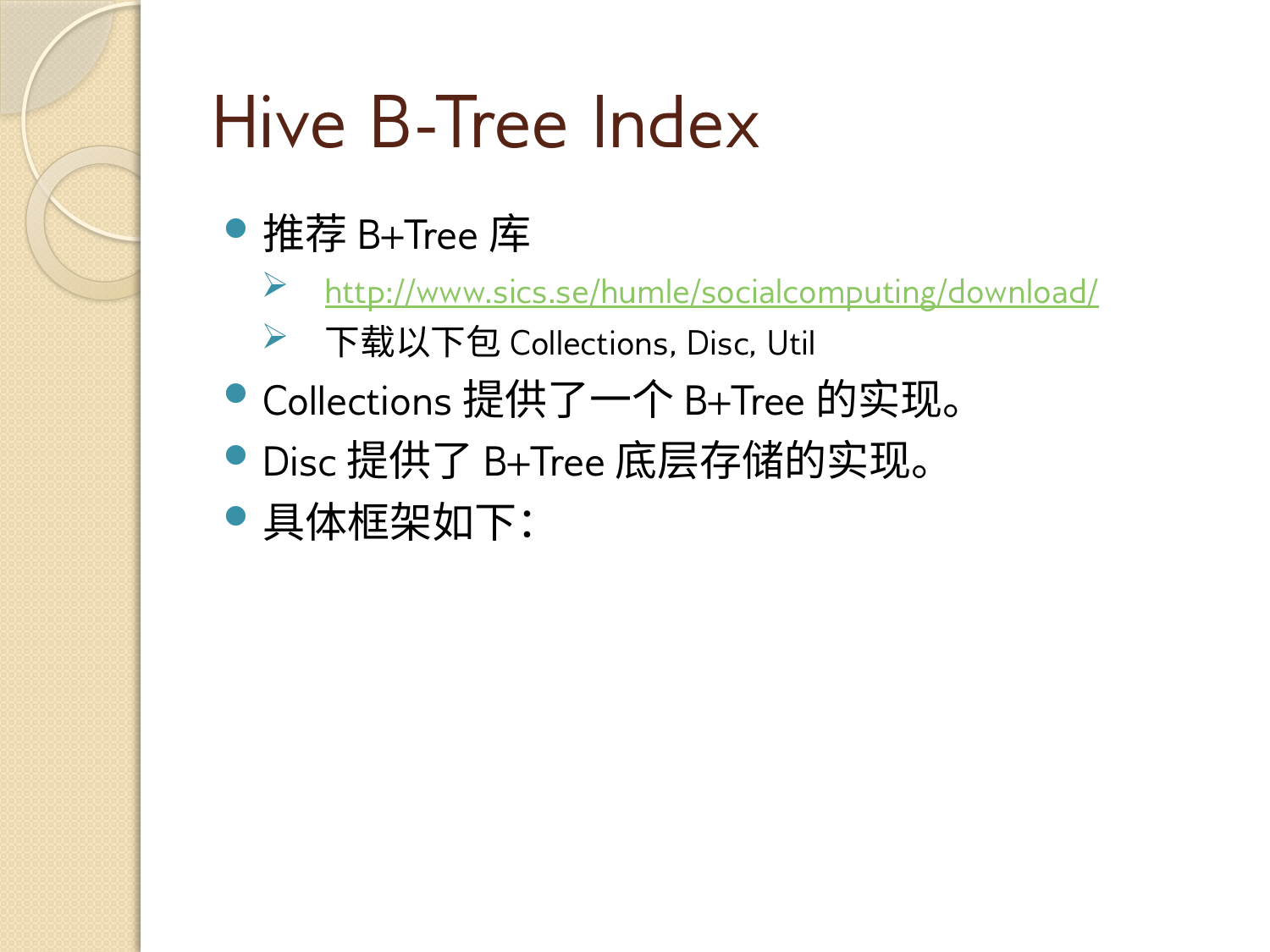

# Hive B-Tree Index
推荐B+Tree库
http://www.sics.se/humle/socialcomputing/download/
下载以下包Collections, Disc, Util
Collections提供了一个B+Tree的实现。
Disc提供了B+Tree底层存储的实现。
具体框架如下：